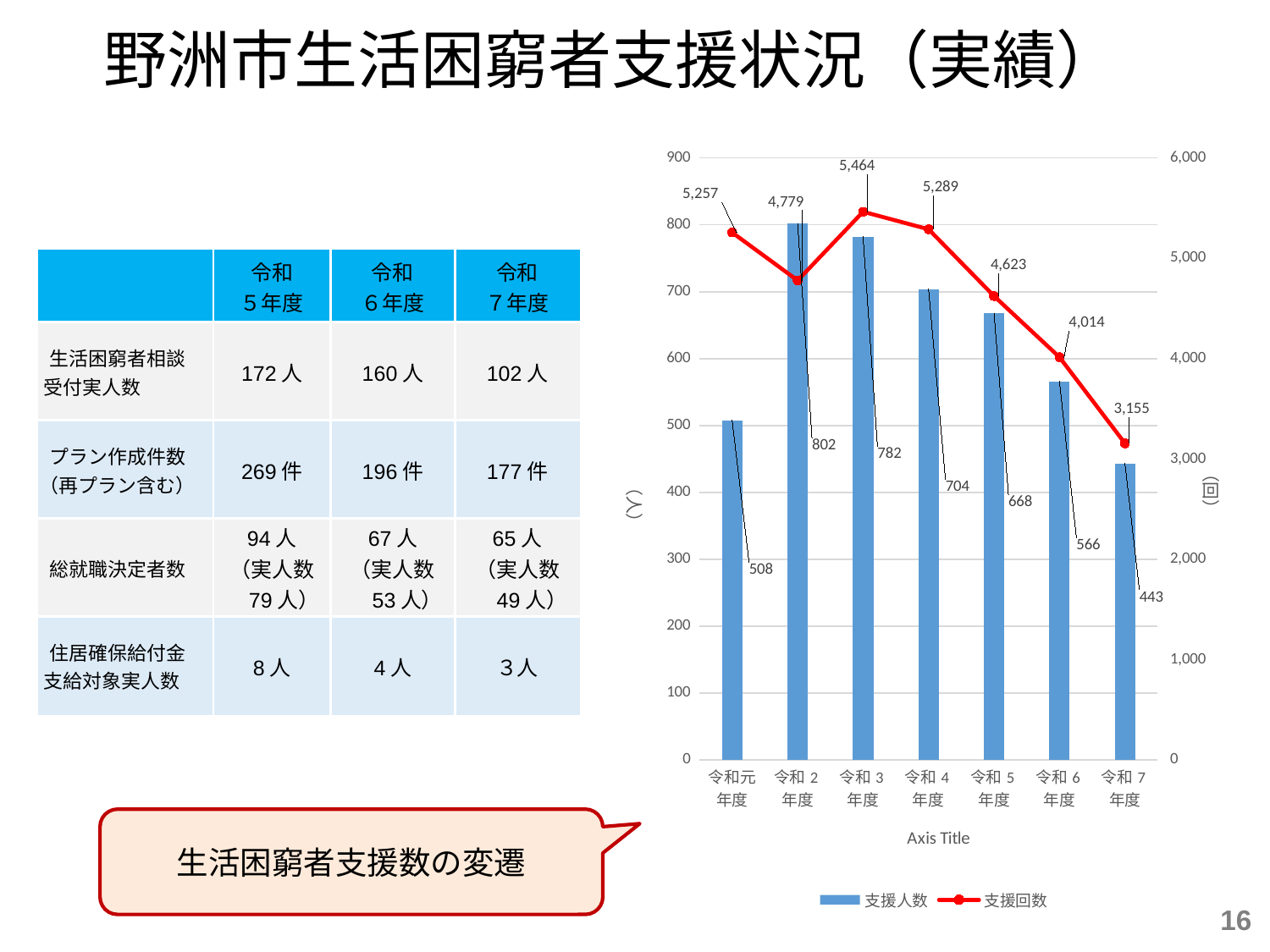

# 野洲市生活困窮者支援状況（実績）

### Chart

| Category | 支援人数 | 支援回数 |
|---|---|---|
| 令和元年度 | 508.0 | 5257.0 |
| 令和2年度 | 802.0 | 4779.0 |
| 令和3年度 | 782.0 | 5464.0 |
| 令和4年度 | 704.0 | 5289.0 |
| 令和5年度 | 668.0 | 4623.0 |
| 令和6年度 | 566.0 | 4014.0 |
| 令和7年度 | 443.0 | 3155.0 |
|  | 令和 ５年度 | 令和 ６年度 | 令和 ７年度 |
| --- | --- | --- | --- |
| 生活困窮者相談 受付実人数 | 172人 | 160人 | 102人 |
| プラン作成件数 （再プラン含む） | 269件 | 196件 | 177件 |
| 総就職決定者数 | 94人 （実人数 79人） | 67人 （実人数 53人） | 65人 （実人数 49人） |
| 住居確保給付金 支給対象実人数 | 8人 | 4人 | ３人 |
生活困窮者支援数の変遷
16